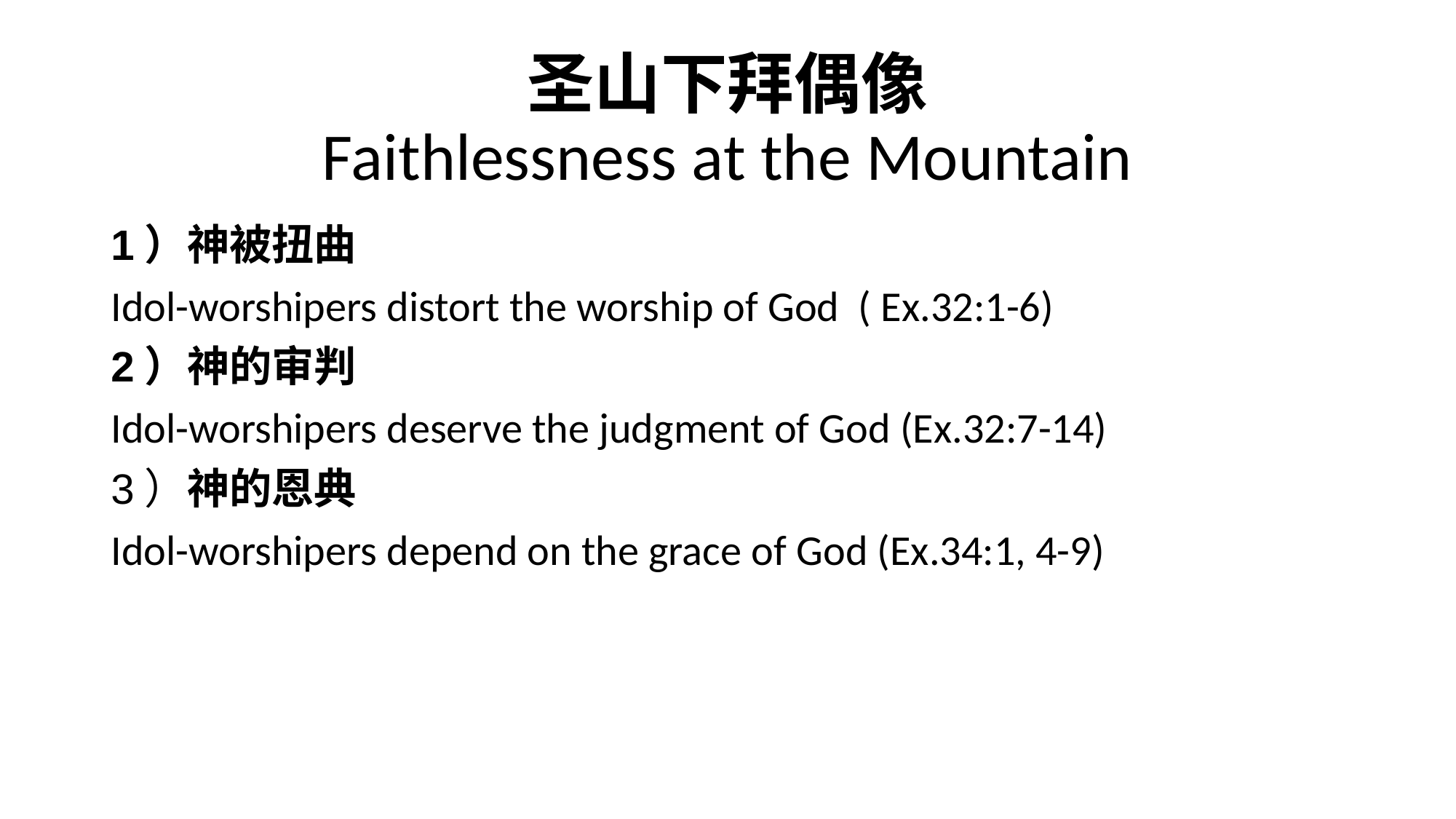

# 圣山下拜偶像 Faithlessness at the Mountain
1）神被扭曲
Idol-worshipers distort the worship of God  ( Ex.32:1-6)
2）神的审判
Idol-worshipers deserve the judgment of God (Ex.32:7-14)
3）神的恩典
Idol-worshipers depend on the grace of God (Ex.34:1, 4-9)